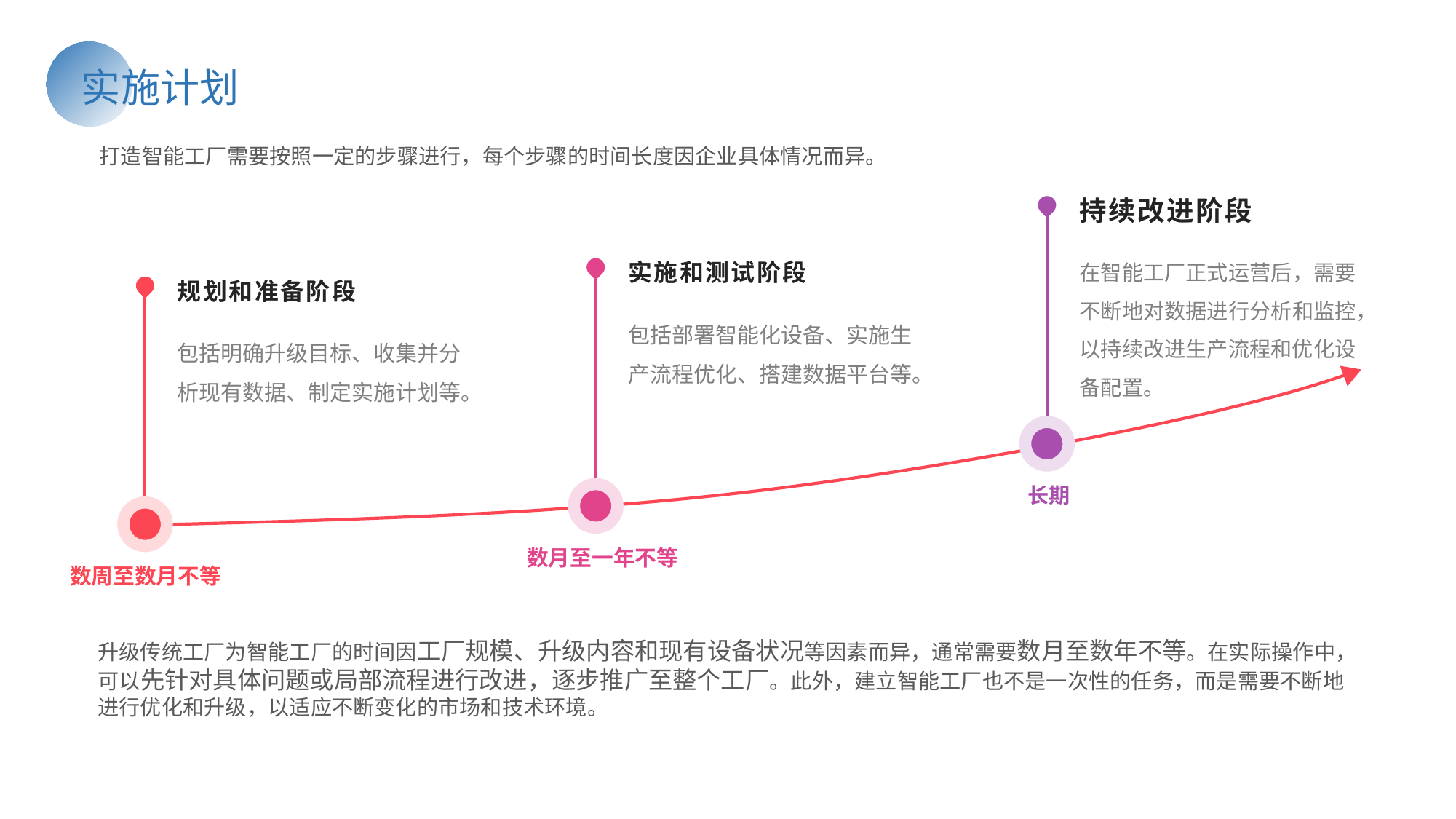

实施计划
打造智能工厂需要按照一定的步骤进行，每个步骤的时间长度因企业具体情况而异。
持续改进阶段

在智能工厂正式运营后，需要不断地对数据进行分析和监控，以持续改进生产流程和优化设备配置。
实施和测试阶段

规划和准备阶段

包括部署智能化设备、实施生产流程优化、搭建数据平台等。
包括明确升级目标、收集并分析现有数据、制定实施计划等。

长期

数月至一年不等
数周至数月不等
升级传统工厂为智能工厂的时间因工厂规模、升级内容和现有设备状况等因素而异，通常需要数月至数年不等。在实际操作中，可以先针对具体问题或局部流程进行改进，逐步推广至整个工厂。此外，建立智能工厂也不是一次性的任务，而是需要不断地进行优化和升级，以适应不断变化的市场和技术环境。